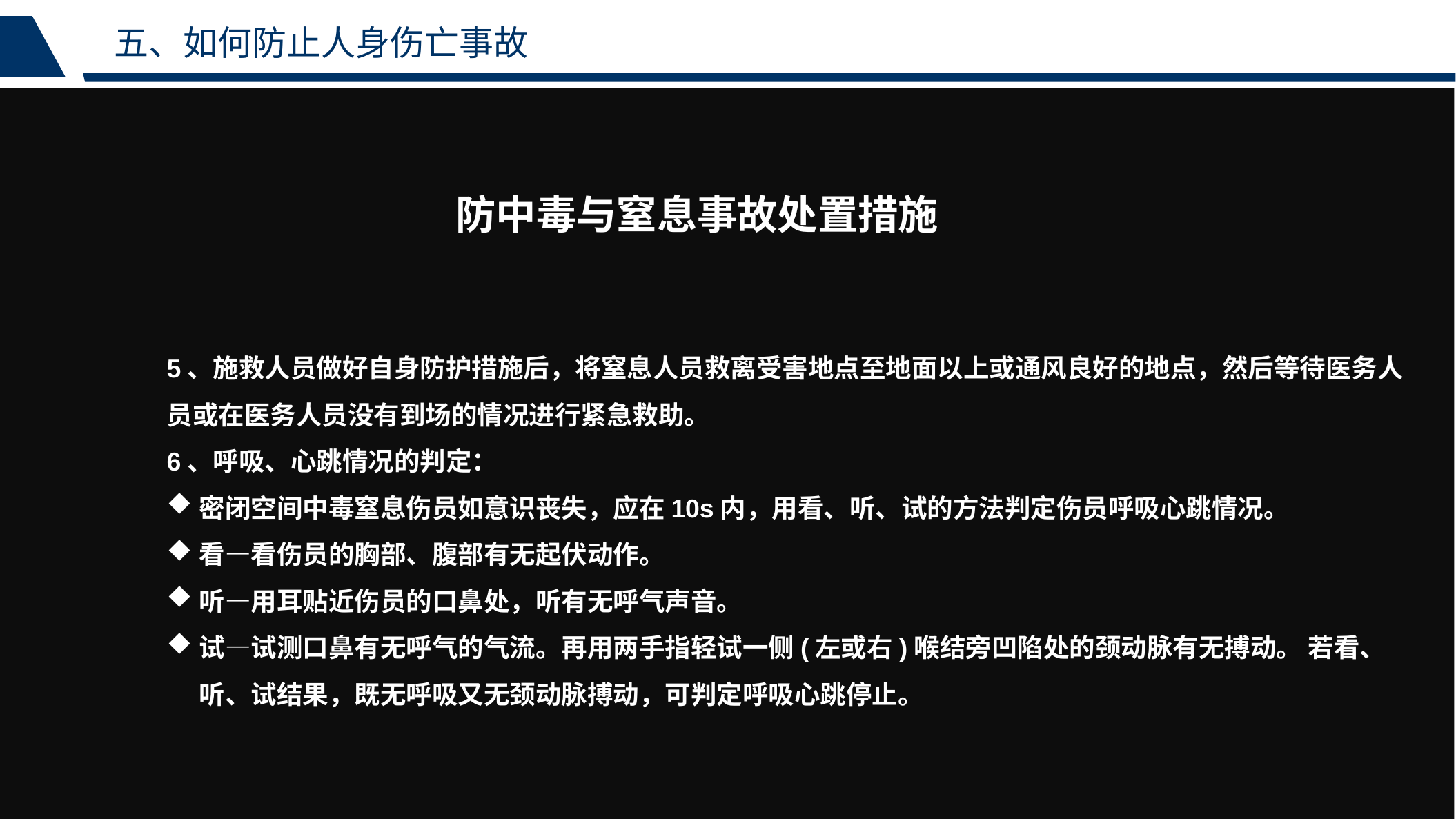

五、如何防止人身伤亡事故

防中毒与窒息事故处置措施
5、施救人员做好自身防护措施后，将窒息人员救离受害地点至地面以上或通风良好的地点，然后等待医务人员或在医务人员没有到场的情况进行紧急救助。
6、呼吸、心跳情况的判定：
密闭空间中毒窒息伤员如意识丧失，应在10s内，用看、听、试的方法判定伤员呼吸心跳情况。
看—看伤员的胸部、腹部有无起伏动作。
听—用耳贴近伤员的口鼻处，听有无呼气声音。
试—试测口鼻有无呼气的气流。再用两手指轻试一侧(左或右)喉结旁凹陷处的颈动脉有无搏动。 若看、听、试结果，既无呼吸又无颈动脉搏动，可判定呼吸心跳停止。